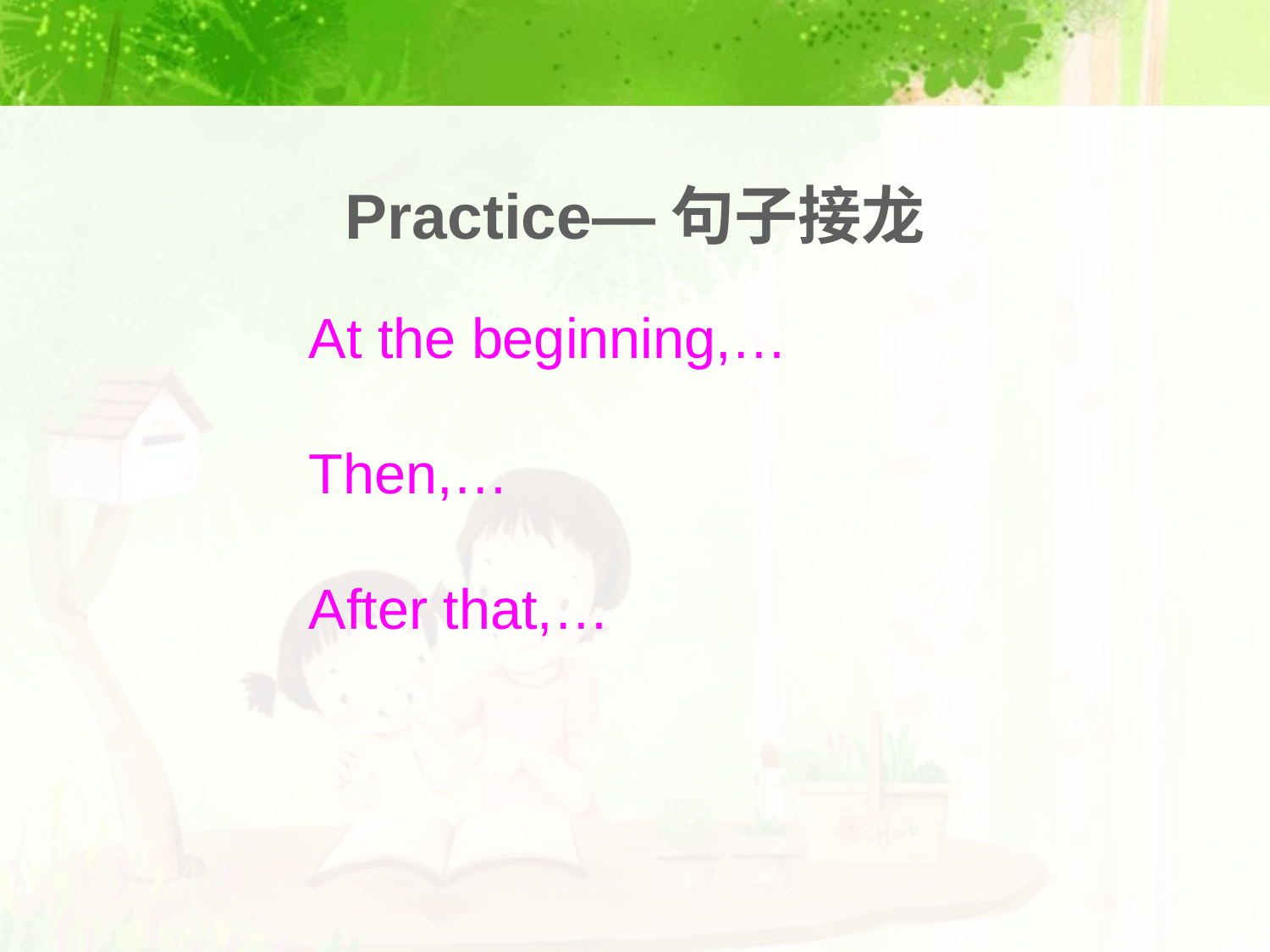

Practice—句子接龙

At the beginning,…

Then,…

After that,…